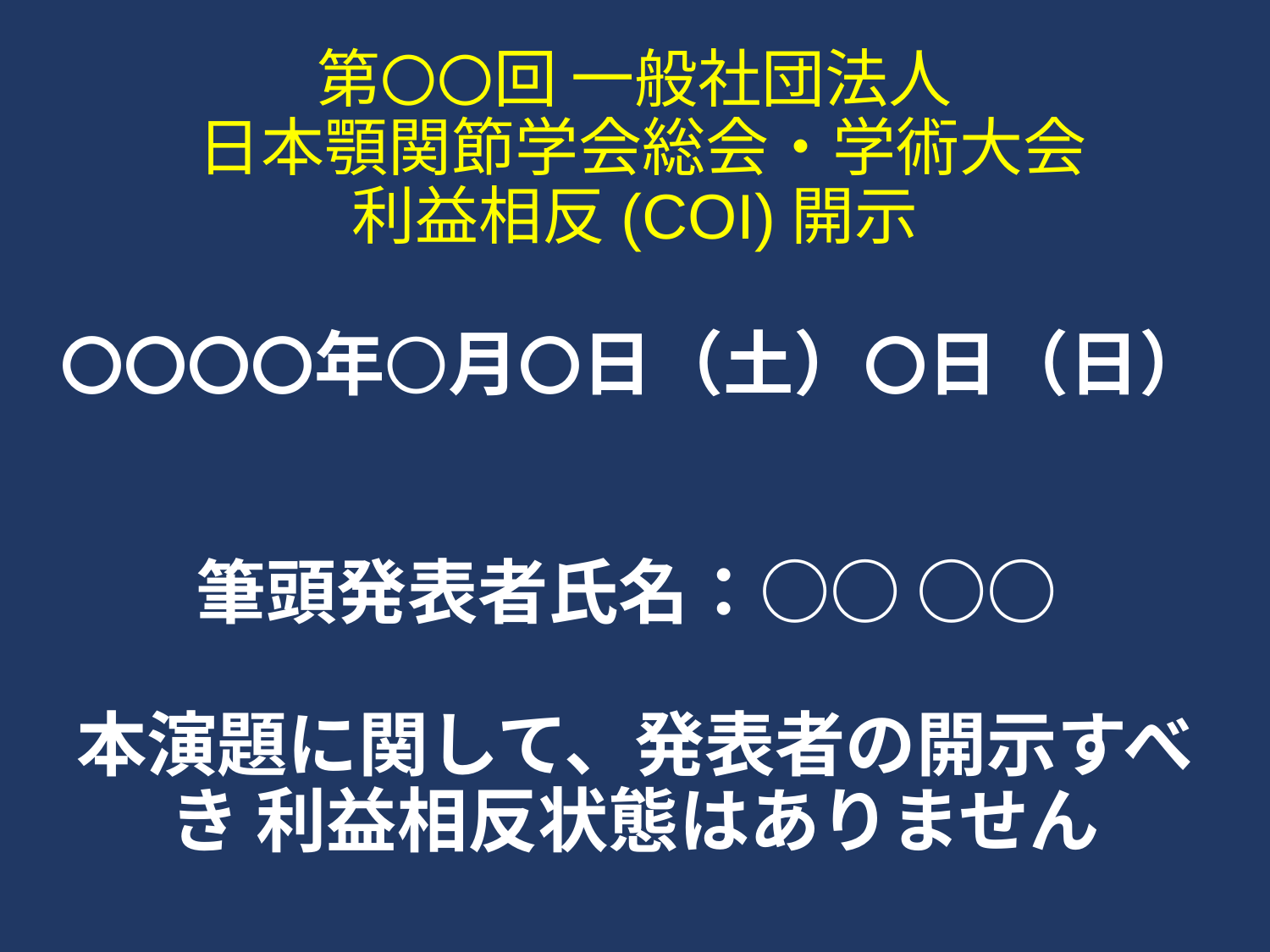

# 第〇〇回 一般社団法人 日本顎関節学会総会・学術大会 利益相反(COI)開示 〇〇〇〇年〇月〇日（土）〇日（日） 筆頭発表者氏名：○○ ○○ 本演題に関して、発表者の開示すべき 利益相反状態はありません